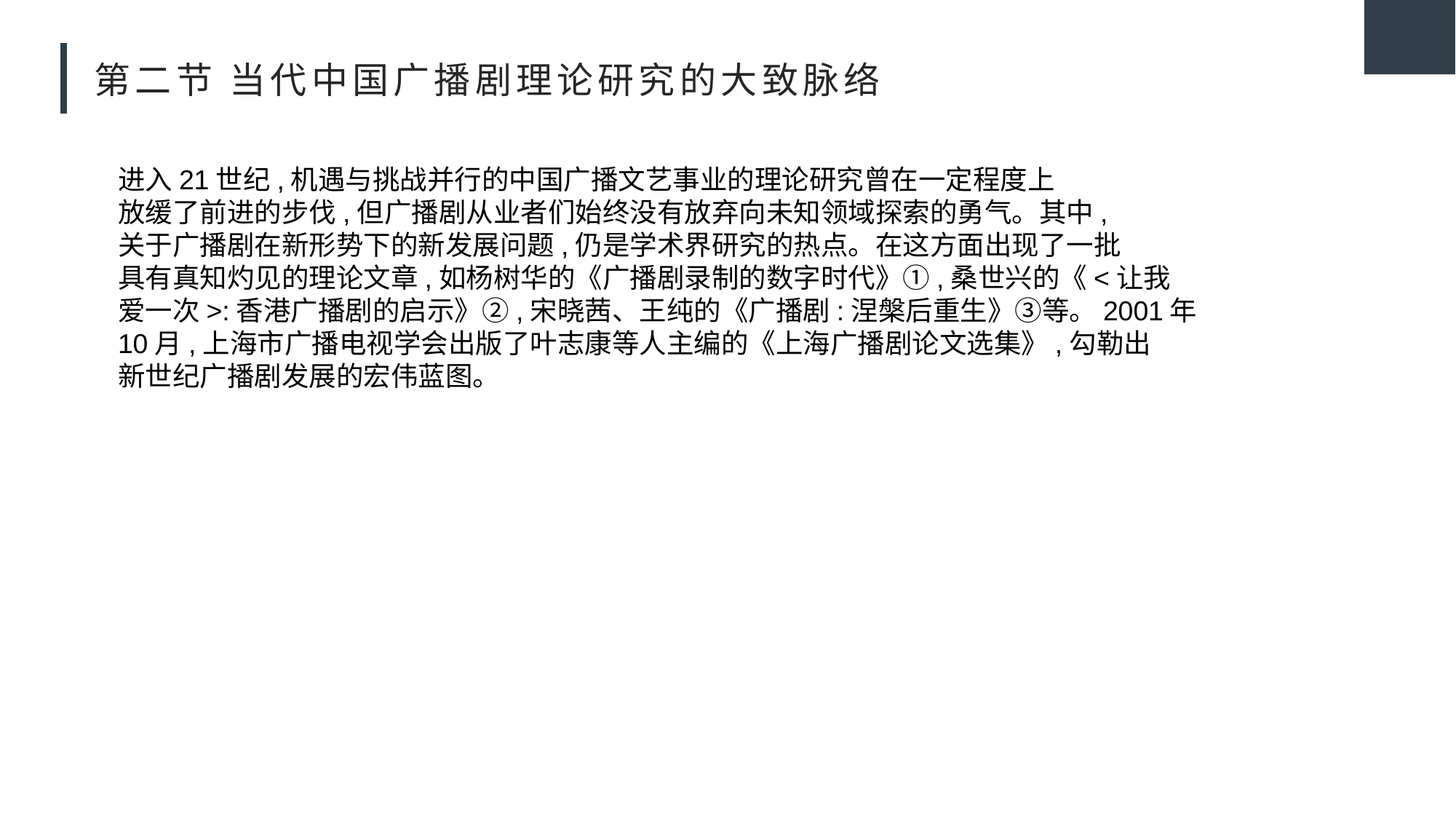

# 第二节 当代中国广播剧理论研究的大致脉络

进入21世纪,机遇与挑战并行的中国广播文艺事业的理论研究曾在一定程度上
放缓了前进的步伐,但广播剧从业者们始终没有放弃向未知领域探索的勇气。其中,
关于广播剧在新形势下的新发展问题,仍是学术界研究的热点。在这方面出现了一批
具有真知灼见的理论文章,如杨树华的《广播剧录制的数字时代》①,桑世兴的《<让我
爱一次>:香港广播剧的启示》②,宋晓茜、王纯的《广播剧:涅槃后重生》③等。2001年
10月,上海市广播电视学会出版了叶志康等人主编的《上海广播剧论文选集》,勾勒出
新世纪广播剧发展的宏伟蓝图。